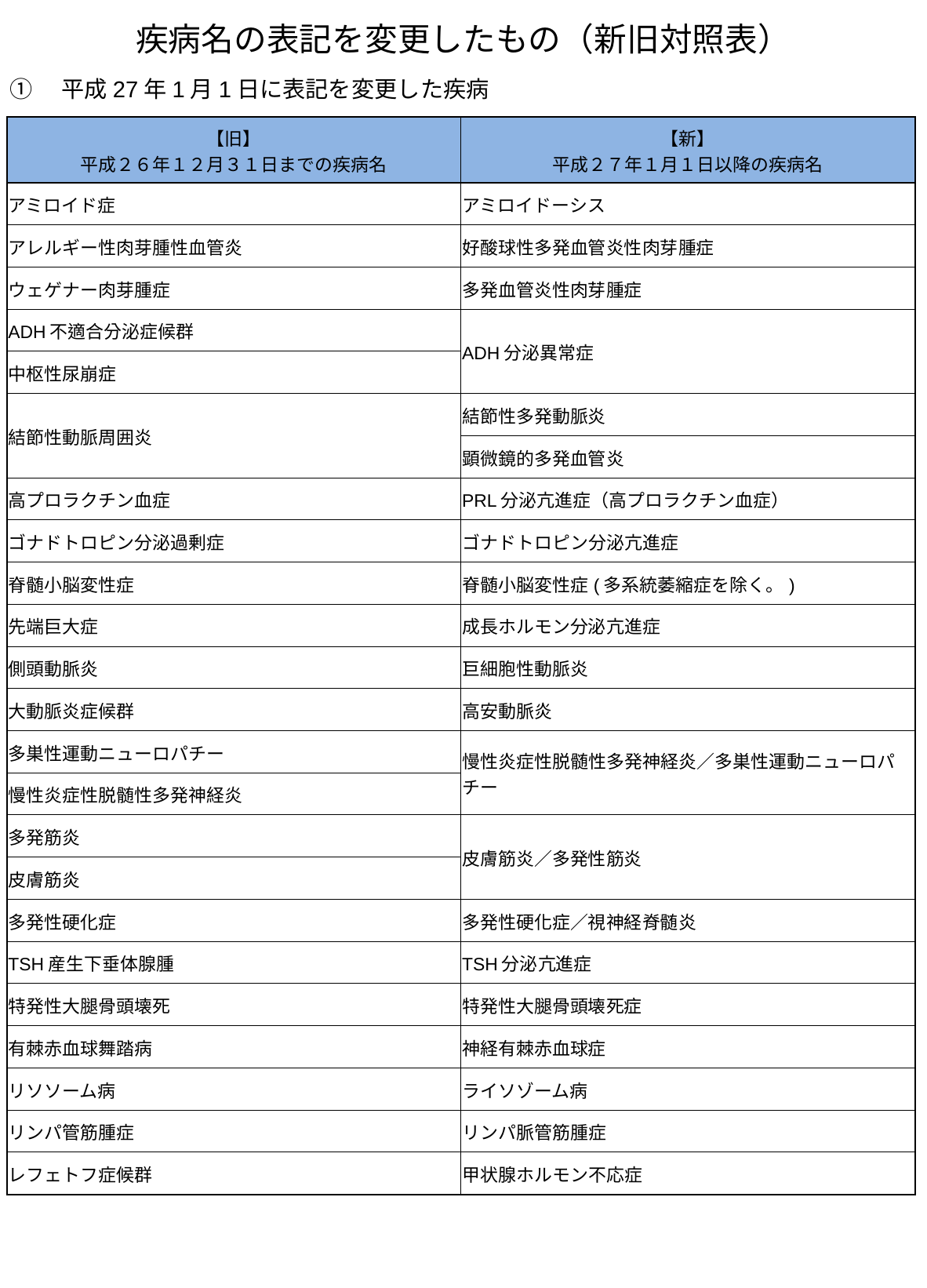

疾病名の表記を変更したもの（新旧対照表）
①　平成27年1月1日に表記を変更した疾病
| 【旧】 平成２６年１２月３１日までの疾病名 | 【新】 平成２７年１月１日以降の疾病名 |
| --- | --- |
| アミロイド症 | アミロイドーシス |
| アレルギー性肉芽腫性血管炎 | 好酸球性多発血管炎性肉芽腫症 |
| ウェゲナー肉芽腫症 | 多発血管炎性肉芽腫症 |
| ADH不適合分泌症候群 | ADH分泌異常症 |
| 中枢性尿崩症 |  |
| 結節性動脈周囲炎 | 結節性多発動脈炎 |
|  | 顕微鏡的多発血管炎 |
| 高プロラクチン血症 | PRL分泌亢進症（高プロラクチン血症） |
| ゴナドトロピン分泌過剰症 | ゴナドトロピン分泌亢進症 |
| 脊髄小脳変性症 | 脊髄小脳変性症(多系統萎縮症を除く。) |
| 先端巨大症 | 成長ホルモン分泌亢進症 |
| 側頭動脈炎 | 巨細胞性動脈炎 |
| 大動脈炎症候群 | 高安動脈炎 |
| 多巣性運動ニューロパチー | 慢性炎症性脱髄性多発神経炎／多巣性運動ニューロパチー |
| 慢性炎症性脱髄性多発神経炎 |  |
| 多発筋炎 | 皮膚筋炎／多発性筋炎 |
| 皮膚筋炎 |  |
| 多発性硬化症 | 多発性硬化症／視神経脊髄炎 |
| TSH産生下垂体腺腫 | TSH分泌亢進症 |
| 特発性大腿骨頭壊死 | 特発性大腿骨頭壊死症 |
| 有棘赤血球舞踏病 | 神経有棘赤血球症 |
| リソソーム病 | ライソゾーム病 |
| リンパ管筋腫症 | リンパ脈管筋腫症 |
| レフェトフ症候群 | 甲状腺ホルモン不応症 |